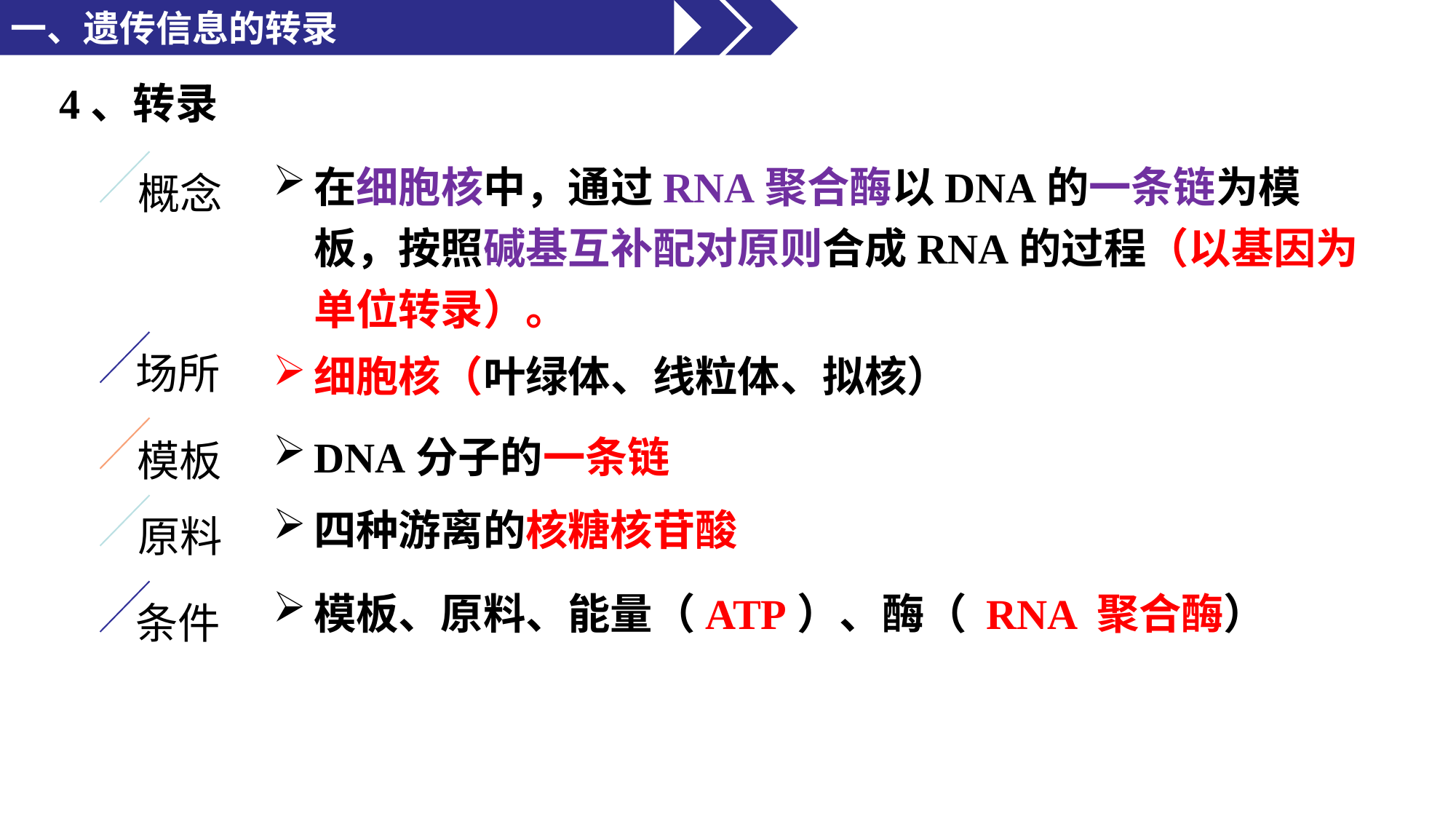

一、遗传信息的转录

4、转录
在细胞核中，通过RNA聚合酶以DNA的一条链为模板，按照碱基互补配对原则合成RNA的过程（以基因为单位转录）。
概念

场所

细胞核（叶绿体、线粒体、拟核）
模板

DNA分子的一条链
原料

四种游离的核糖核苷酸
条件

模板、原料、能量（ATP）、酶（ RNA 聚合酶）